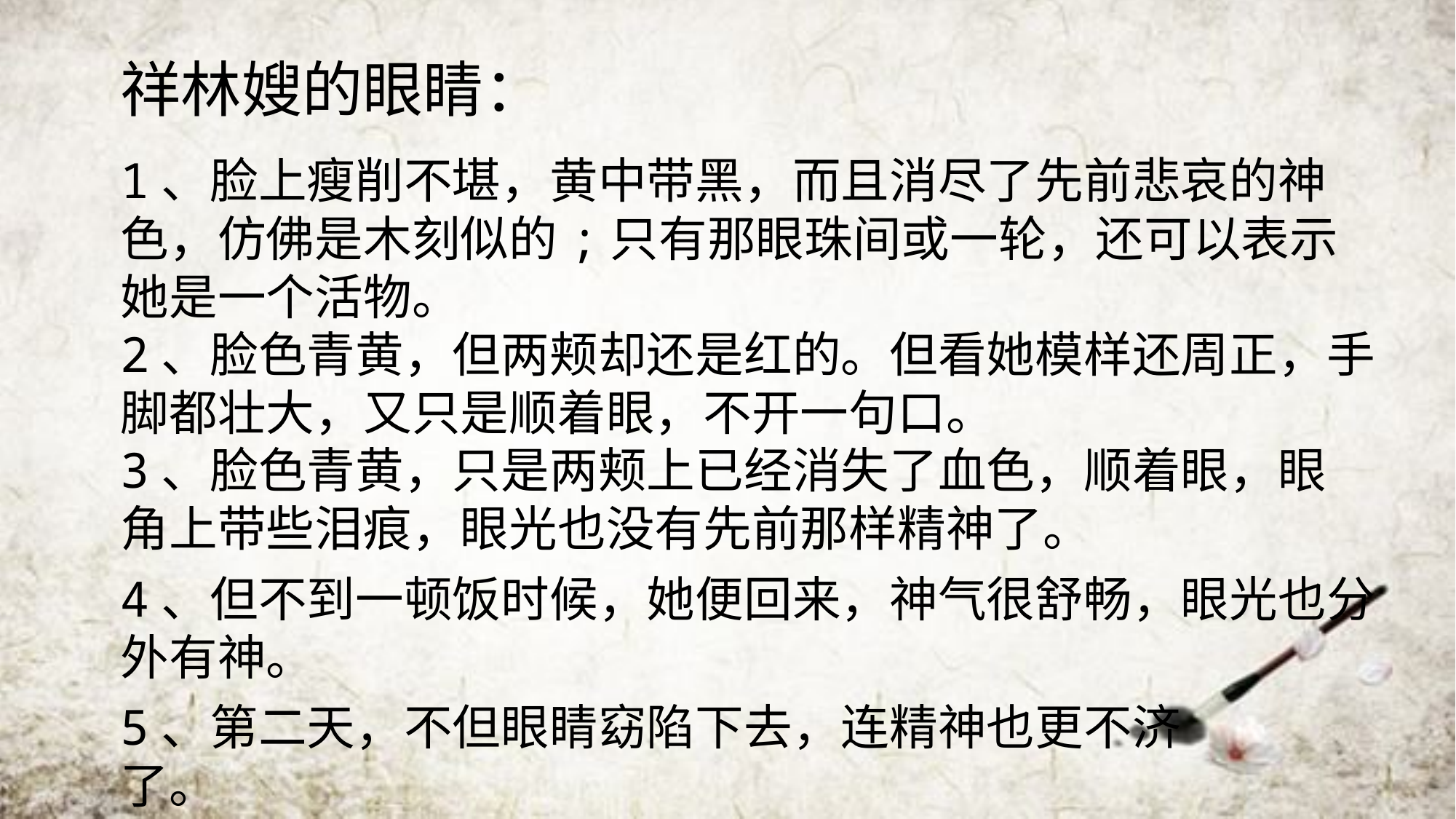

祥林嫂的眼睛：
1、脸上瘦削不堪，黄中带黑，而且消尽了先前悲哀的神色，仿佛是木刻似的;只有那眼珠间或一轮，还可以表示她是一个活物。
2、脸色青黄，但两颊却还是红的。但看她模样还周正，手脚都壮大，又只是顺着眼，不开一句口。
3、脸色青黄，只是两颊上已经消失了血色，顺着眼，眼角上带些泪痕，眼光也没有先前那样精神了。
4、但不到一顿饭时候，她便回来，神气很舒畅，眼光也分外有神。
5、第二天，不但眼睛窈陷下去，连精神也更不济了。